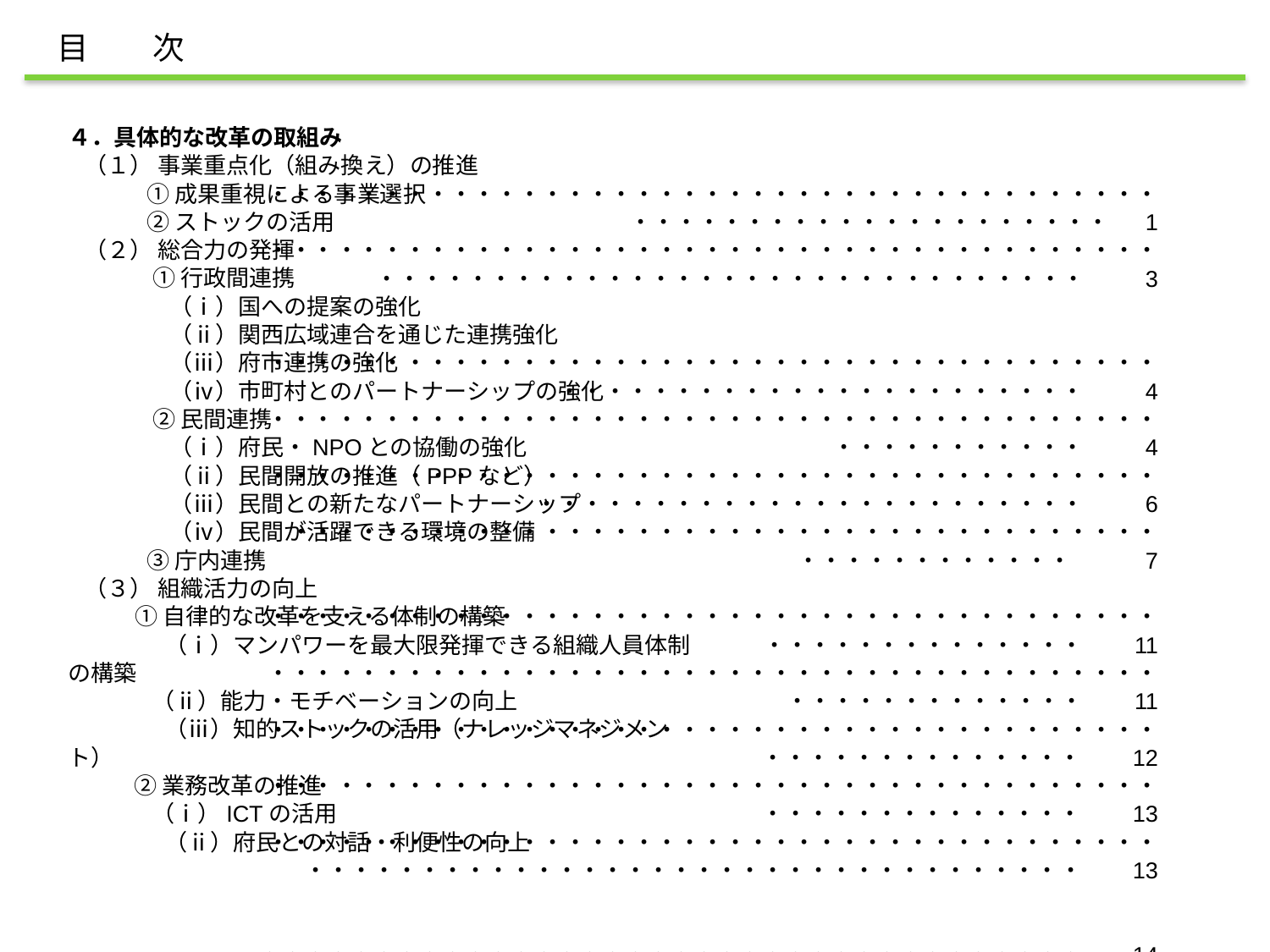

目　　次
４．具体的な改革の取組み
  （１） 事業重点化（組み換え）の推進
　 　　 ① 成果重視による事業選択
　　 　 ② ストックの活用
  （２） 総合力の発揮
 　　　 ① 行政間連携
　　　　  （ⅰ）国への提案の強化
　　　  　（ⅱ）関西広域連合を通じた連携強化
　　 　 　（ⅲ）府市連携の強化
　　　  　（ⅳ）市町村とのパートナーシップの強化
 　　 　② 民間連携
　　　 　 （ⅰ）府民・NPOとの協働の強化
　　　  　（ⅱ）民間開放の推進（PPPなど）
　　 　 　（ⅲ）民間との新たなパートナーシップ
　　　  　（ⅳ）民間が活躍できる環境の整備
　 　　 ③ 庁内連携
  （３） 組織活力の向上
　   　 ① 自律的な改革を支える体制の構築
　　 　　（ⅰ）マンパワーを最大限発揮できる組織人員体制の構築
　　　   （ⅱ）能力・モチベーションの向上
　　　 　（ⅲ）知的ストックの活用（ナレッジマネジメント）
　　    ② 業務改革の推進
　　 　  （ⅰ）ICTの活用
　　　 　（ⅱ）府民との対話・利便性の向上

・・・・・・・・・・・・・・・・・・・・・・・・・・・・・・・・・・・・・・・・・・・・・・・・・・・・・・・・・・・・      1
・・・・・・・・・・・・・・・・・・・・・・・・・・・・・・・・・・・・・・・・・・・・・・・・・・・・・・・・・・・・・・・・・・・・・・　　  3

・・・・・・・・・・・・・・・・・・・・・・・・・・・・・・・・・・・・・・・・・・・・・・・・・・・・・・・・・・・・・・　  　4
・・・・・・・・・・・・・・・・・・・・・・・・・・・・・・・・・・・・・・・・・・・・・・・・・・　  　4
・・・・・・・・・・・・・・・・・・・・・・・・・・・・・・・・・・・・・・・・・・・・・・・・・・・・・・・・・・・・・・・　  　6
　・・・・・・・・・・・・・・・・・・・・・・・・・・・・・・・・・・・・・・・・・・・・・・・・・・　　　7

・・・・・・・・・・・・・・・・・・・・・・・・・・・・・・・・・・・・・・・・・・・・・・・・・・・・・　　11
・・・・・・・・・・・・・・・・・・・・・・・・・・・・・・・・・・・・・・・・・・・・・・・・・・・・　　11
・・・・・・・・・・・・・・・・・・・・・・・・・・・・・・・・・・・・・・・・・・・・・・・・・・・・・　　12
・・・・・・・・・・・・・・・・・・・・・・・・・・・・・・・・・・・・・・・・・・・・・・・・・・・・・　　13
・・・・・・・・・・・・・・・・・・・・・・・・・・・・・・・・・・・・・・・・・・・・・・・・・・・・・・・・・・・・・・・・・・・・・・・・・　　13

・・・・・・・・・・・・・・・・・・・・・・・・・・・・・・・・・・・・　　14
・・・・・・・・・・・・・・・・・・・・・・・・・・・・・・・・・・・・・・・・・・・・・・・・・・・・・　　16
・・・・・・・・・・・・・・・・・・・・・・・・・・・・・・・・・・・・・・・・・・・・・　　18

・・・・・・・・・・・・・・・・・・・・・・・・・・・・・・・・・・・・・・・・・・・・・・・・・・・・・・・・・・・・・・・・・・・・　　19
・・・・・・・・・・・・・・・・・・・・・・・・・・・・・・・・・・・・・・・・・・・・・・・・・・・・・・　　23